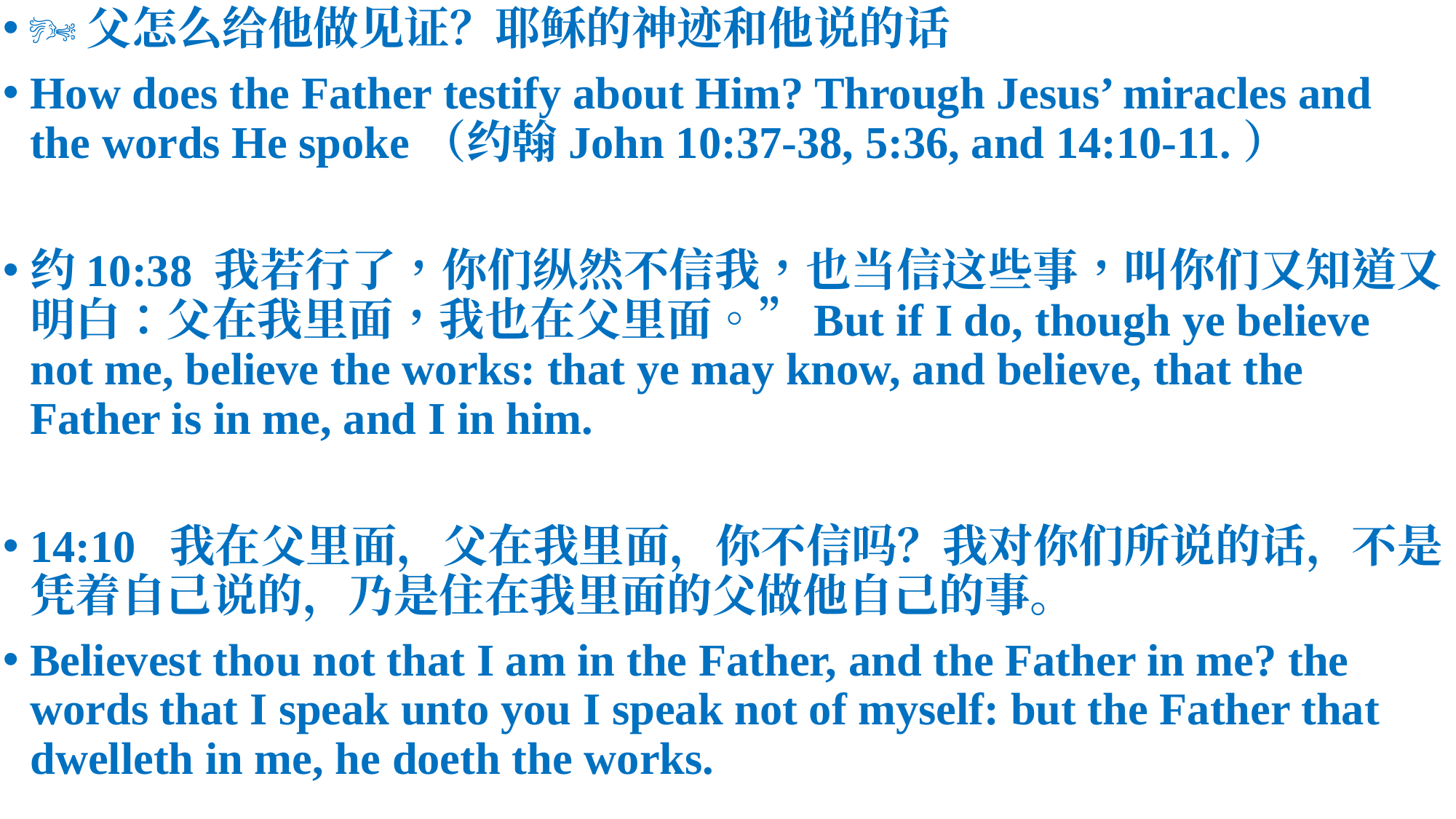

🌬️父怎么给他做见证？耶稣的神迹和他说的话
How does the Father testify about Him? Through Jesus’ miracles and the words He spoke（约翰John 10:37-38, 5:36, and 14:10-11.）

约10:38 我若行了，你们纵然不信我，也当信这些事，叫你们又知道又明白：父在我里面，我也在父里面。”But if I do, though ye believe not me, believe the works: that ye may know, and believe, that the Father is in me, and I in him.

14:10  我在父里面，父在我里面，你不信吗？我对你们所说的话，不是凭着自己说的，乃是住在我里面的父做他自己的事。
Believest thou not that I am in the Father, and the Father in me? the words that I speak unto you I speak not of myself: but the Father that dwelleth in me, he doeth the works.